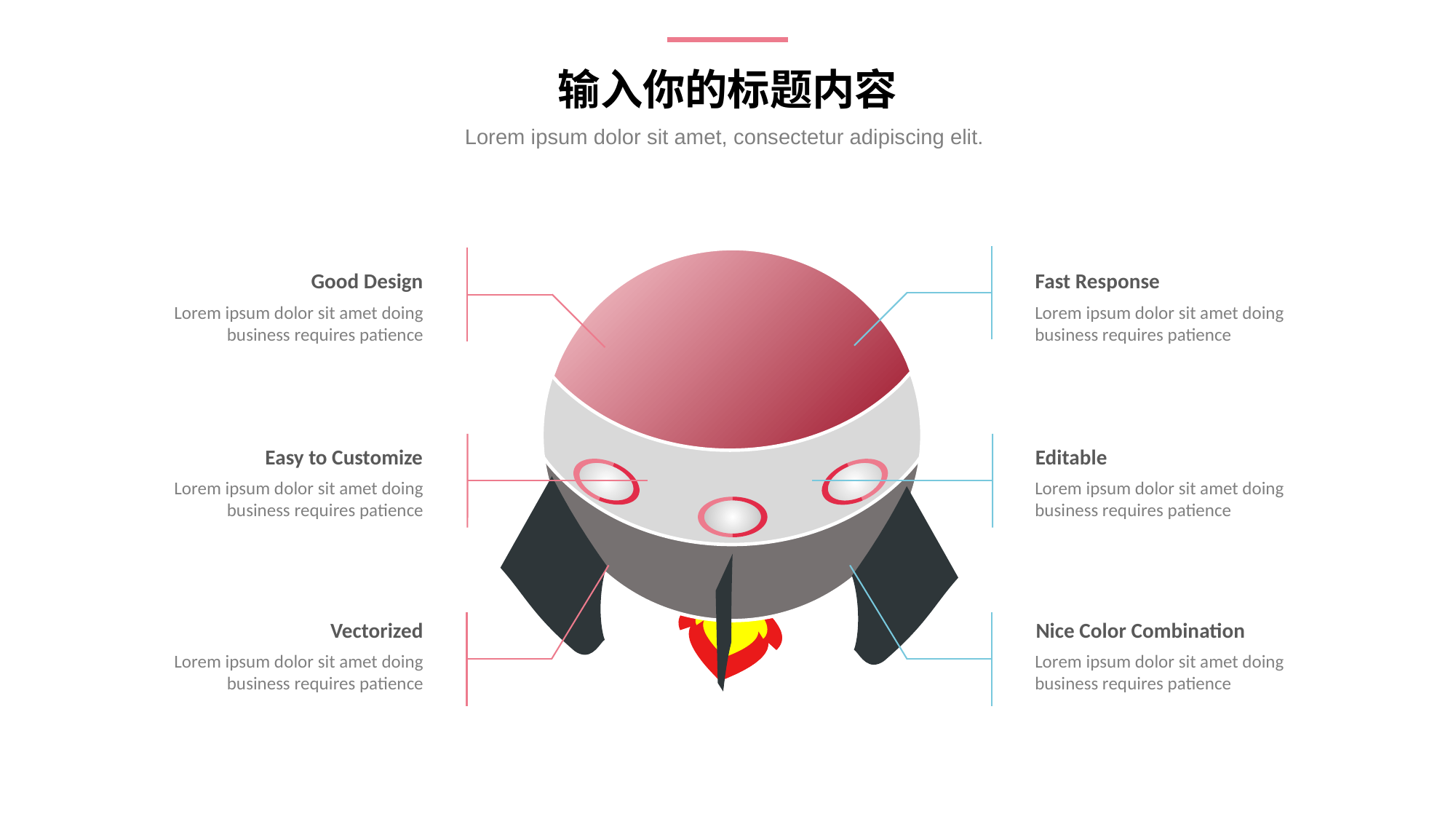

输入你的标题内容
Lorem ipsum dolor sit amet, consectetur adipiscing elit.

Good Design
Lorem ipsum dolor sit amet doing business requires patience
Fast Response
Lorem ipsum dolor sit amet doing business requires patience

Easy to Customize
Lorem ipsum dolor sit amet doing business requires patience
Editable
Lorem ipsum dolor sit amet doing business requires patience

Vectorized
Lorem ipsum dolor sit amet doing business requires patience
Nice Color Combination
Lorem ipsum dolor sit amet doing business requires patience